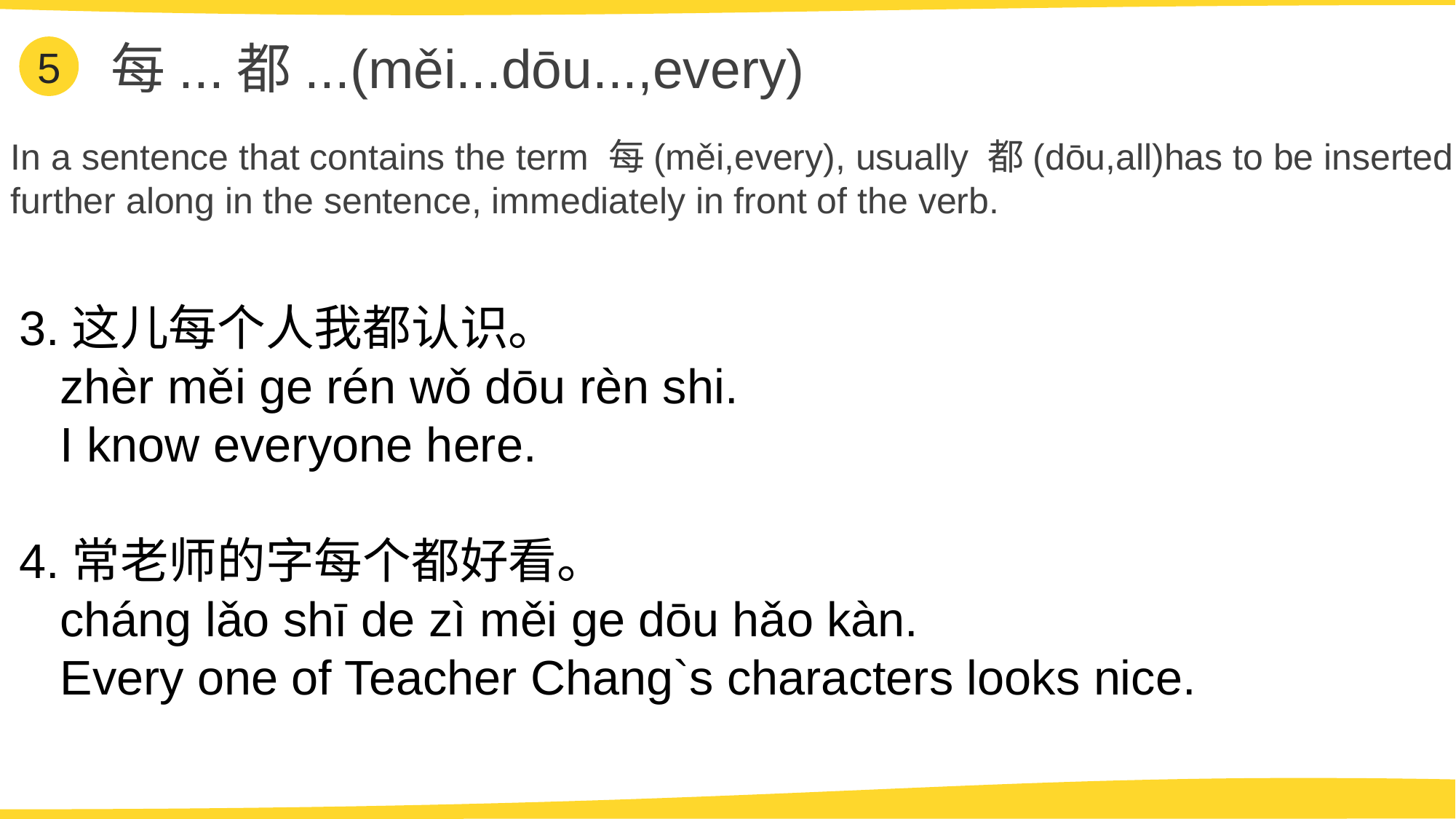

每...都...(měi...dōu...,every)
5
In a sentence that contains the term 每(měi,every), usually 都(dōu,all)has to be inserted further along in the sentence, immediately in front of the verb.
3.这儿每个人我都认识。
   zhèr měi ge rén wǒ dōu rèn shi.
   I know everyone here.

4.常老师的字每个都好看。
   cháng lǎo shī de zì měi ge dōu hǎo kàn.
   Every one of Teacher Chang`s characters looks nice.